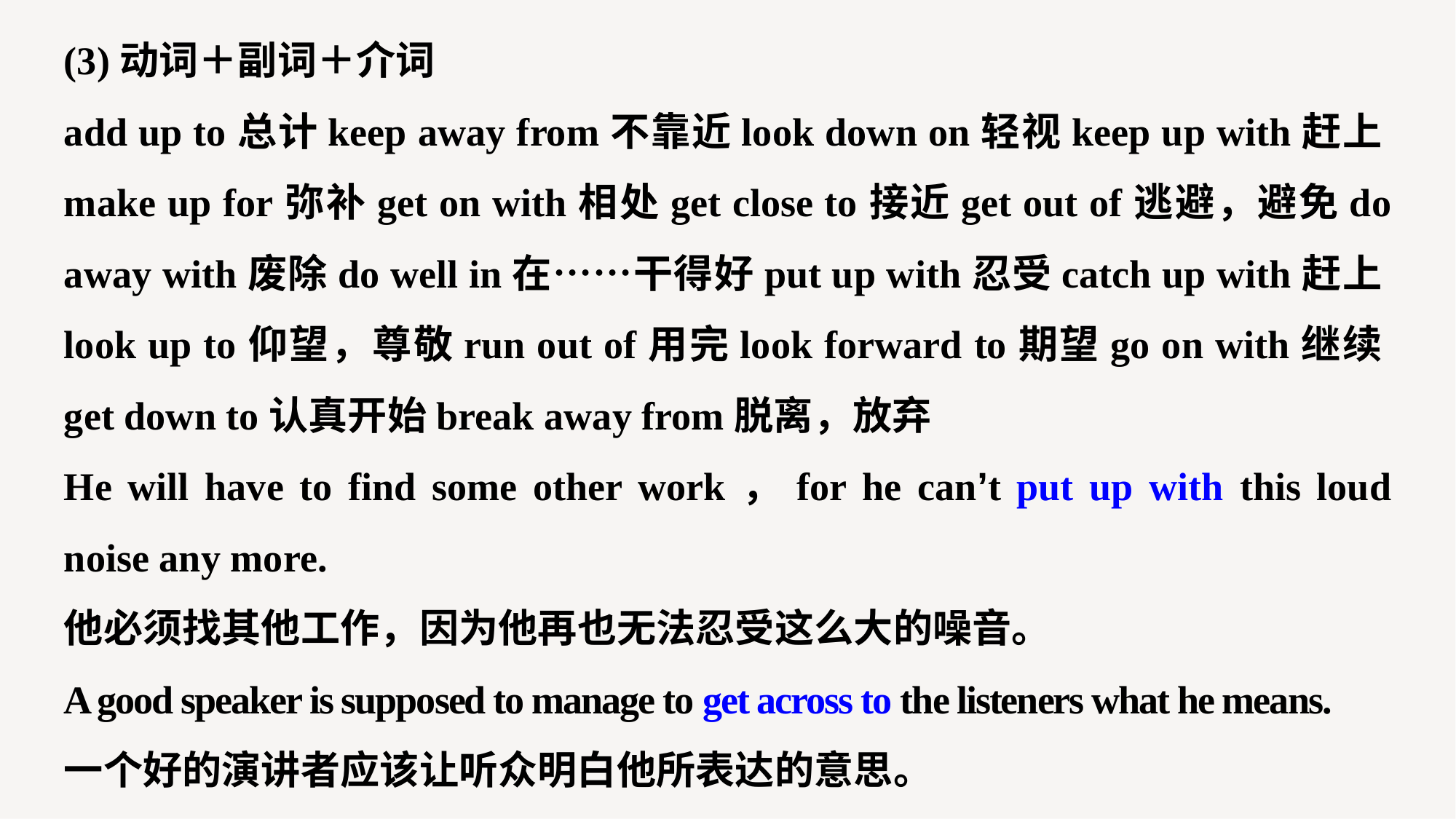

(3)动词＋副词＋介词
add up to总计keep away from不靠近look down on轻视keep up with赶上make up for弥补get on with相处get close to接近get out of逃避，避免do away with废除do well in在……干得好put up with忍受catch up with赶上look up to仰望，尊敬run out of用完look forward to期望go on with继续get down to认真开始break away from脱离，放弃
He will have to find some other work，for he can’t put up with this loud noise any more.
他必须找其他工作，因为他再也无法忍受这么大的噪音。
A good speaker is supposed to manage to get across to the listeners what he means.
一个好的演讲者应该让听众明白他所表达的意思。